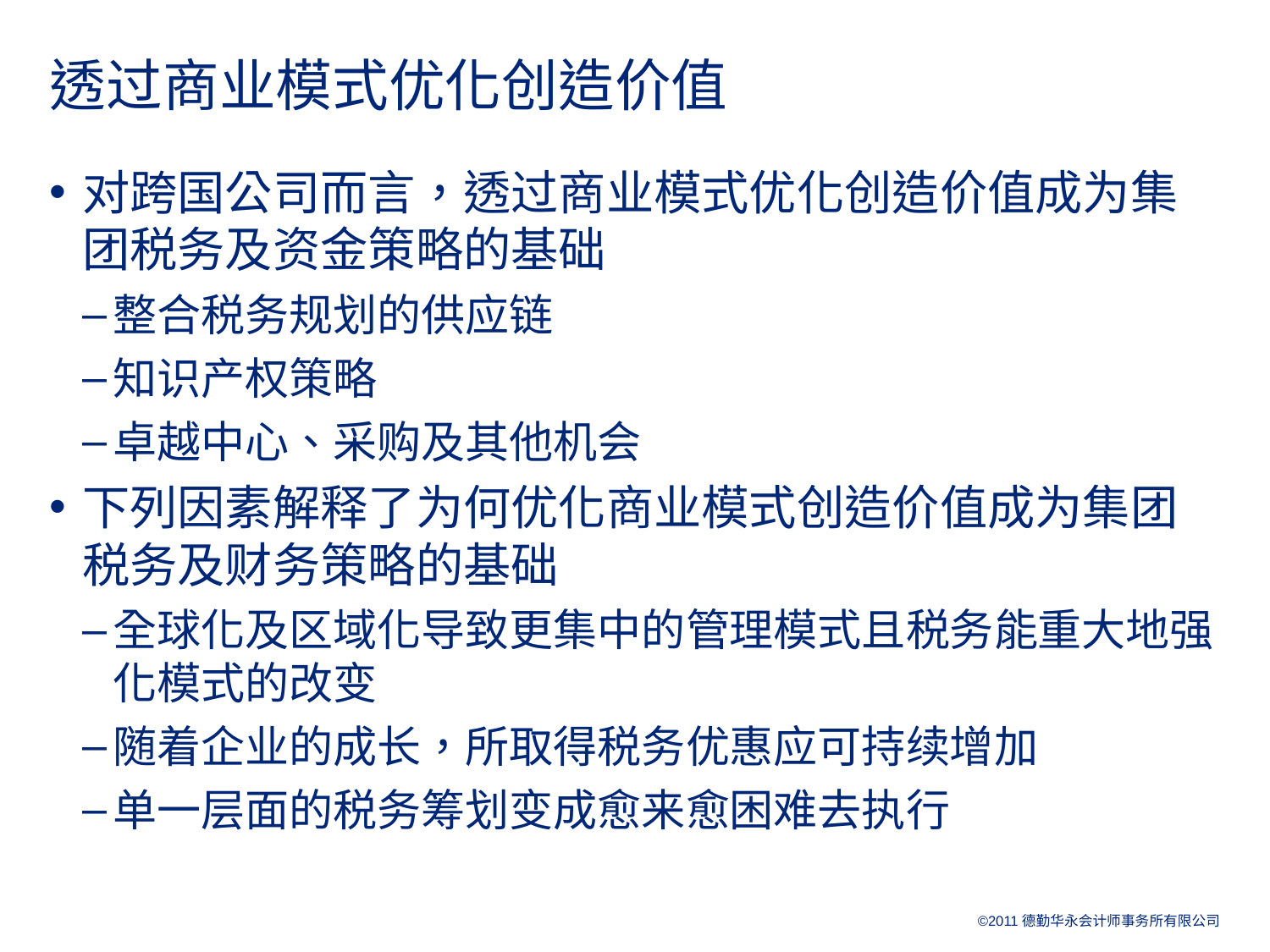

# 透过商业模式优化创造价值
对跨国公司而言，透过商业模式优化创造价值成为集团税务及资金策略的基础
整合税务规划的供应链
知识产权策略
卓越中心、采购及其他机会
下列因素解释了为何优化商业模式创造价值成为集团税务及财务策略的基础
全球化及区域化导致更集中的管理模式且税务能重大地强化模式的改变
随着企业的成长，所取得税务优惠应可持续增加
单一层面的税务筹划变成愈来愈困难去执行